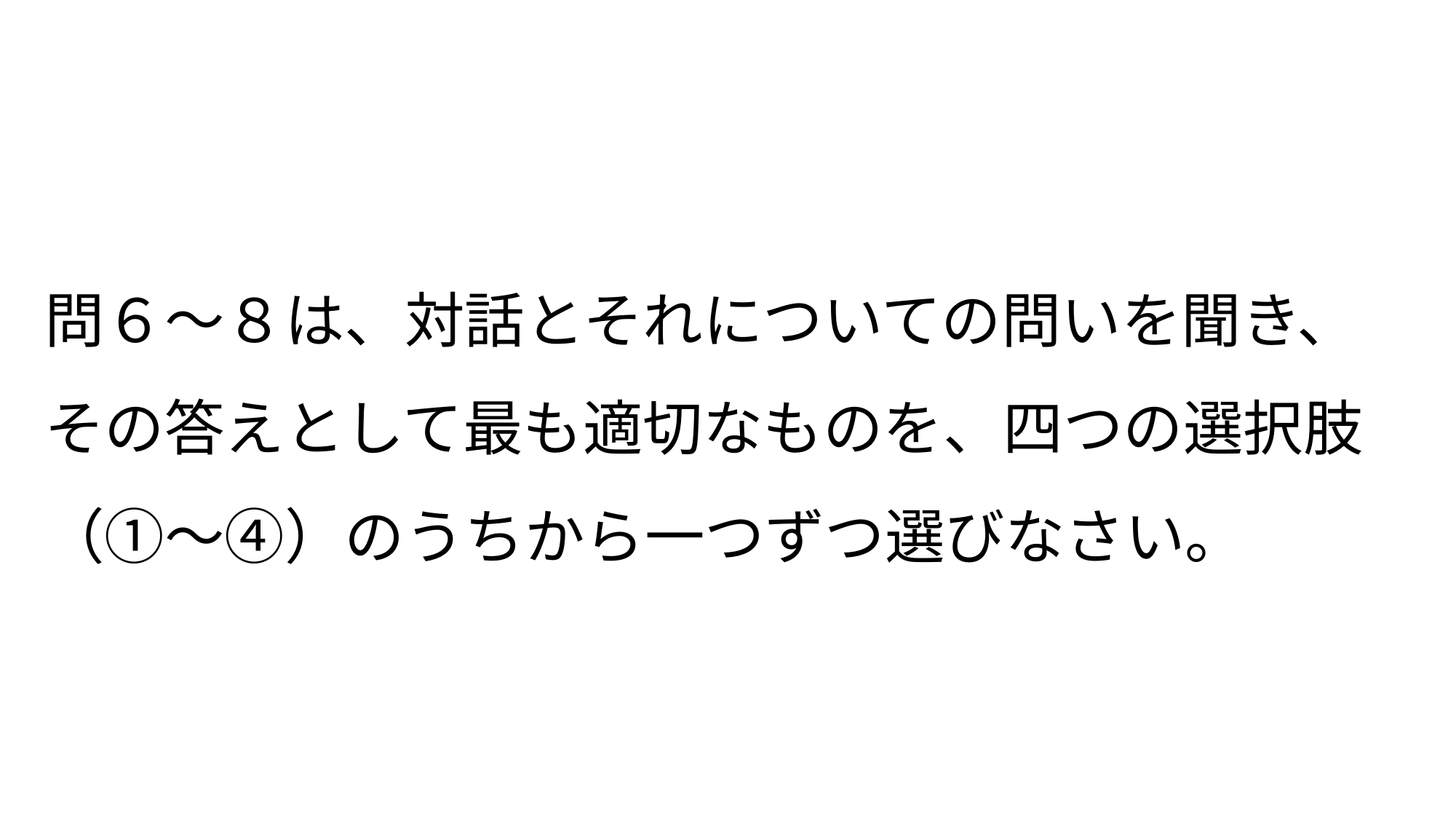

問６～８は、対話とそれについての問いを聞き、その答えとして最も適切なものを、四つの選択肢（①～④）のうちから一つずつ選びなさい。